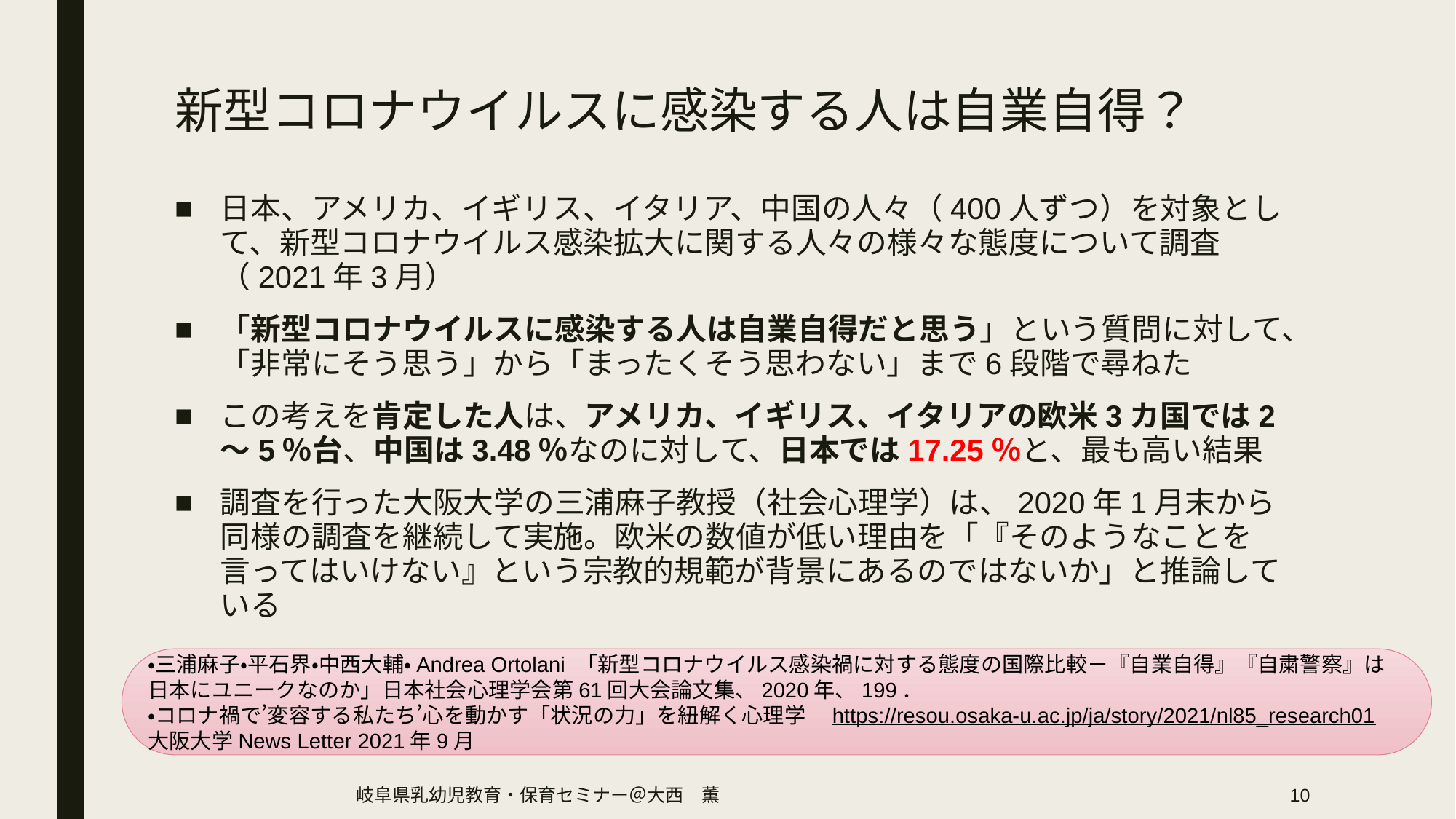

# 新型コロナウイルスに感染する人は自業自得？
日本、アメリカ、イギリス、イタリア、中国の人々（400人ずつ）を対象として、新型コロナウイルス感染拡大に関する人々の様々な態度について調査（2021年3月）
「新型コロナウイルスに感染する人は自業自得だと思う」という質問に対して、「非常にそう思う」から「まったくそう思わない」まで6段階で尋ねた
この考えを肯定した人は、アメリカ、イギリス、イタリアの欧米3カ国では2～5％台、中国は3.48％なのに対して、日本では17.25％と、最も高い結果
調査を行った大阪大学の三浦麻子教授（社会心理学）は、2020年1月末から同様の調査を継続して実施。欧米の数値が低い理由を「『そのようなことを言ってはいけない』という宗教的規範が背景にあるのではないか」と推論している
・三浦麻子・平石界・中西大輔・Andrea Ortolani 「新型コロナウイルス感染禍に対する態度の国際比較－『自業自得』『自粛警察』は日本にユニークなのか」日本社会心理学会第61回大会論文集、2020年、199．
・コロナ禍で’変容する私たち’心を動かす「状況の力」を紐解く心理学　https://resou.osaka-u.ac.jp/ja/story/2021/nl85_research01　大阪大学News Letter 2021年9月
岐阜県乳幼児教育・保育セミナー＠大西　薫
10